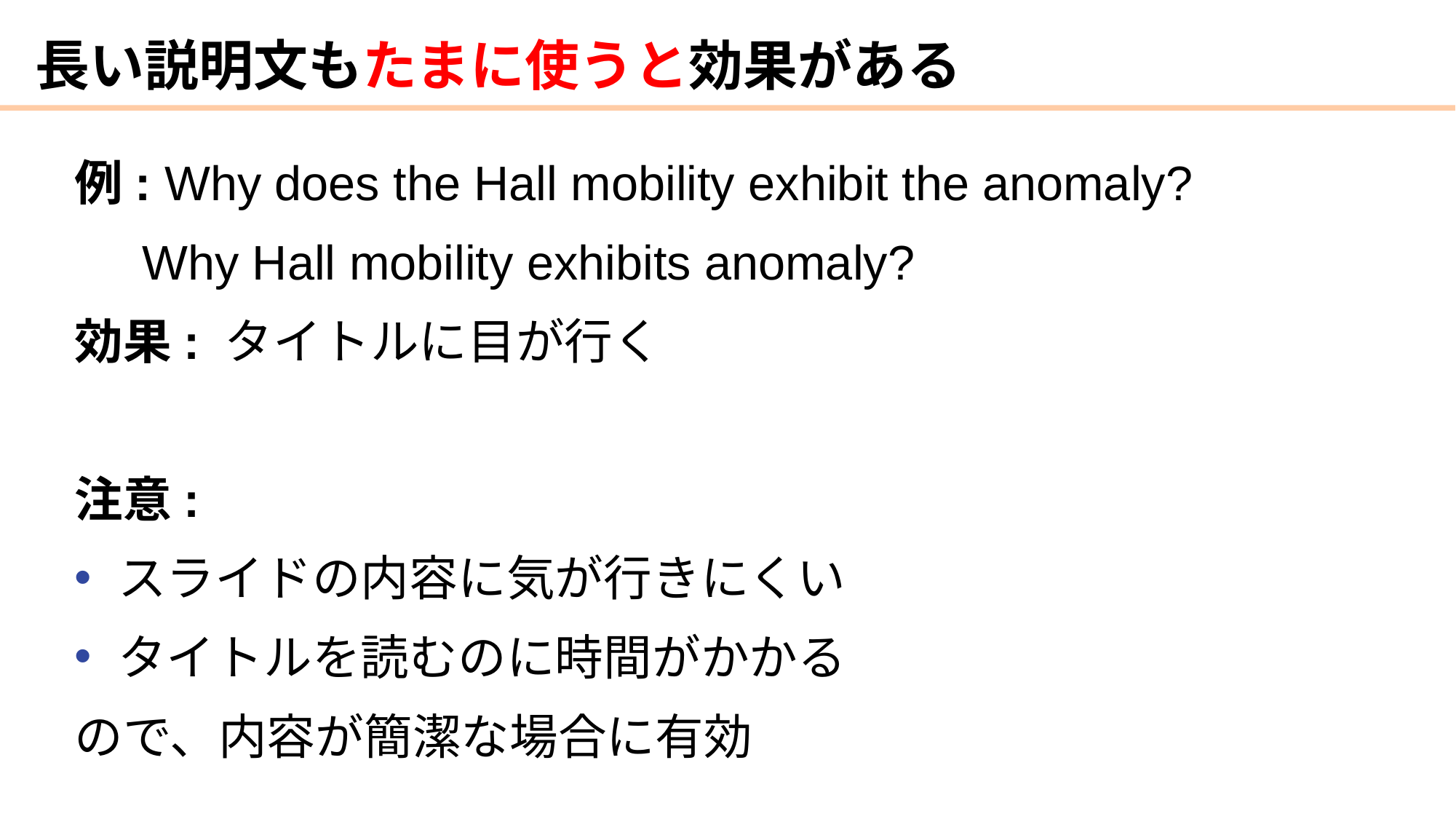

# 長い説明文もたまに使うと効果がある
例: Why does the Hall mobility exhibit the anomaly?
     Why Hall mobility exhibits anomaly?
効果: タイトルに目が行く

注意:
スライドの内容に気が行きにくい
タイトルを読むのに時間がかかる
ので、内容が簡潔な場合に有効